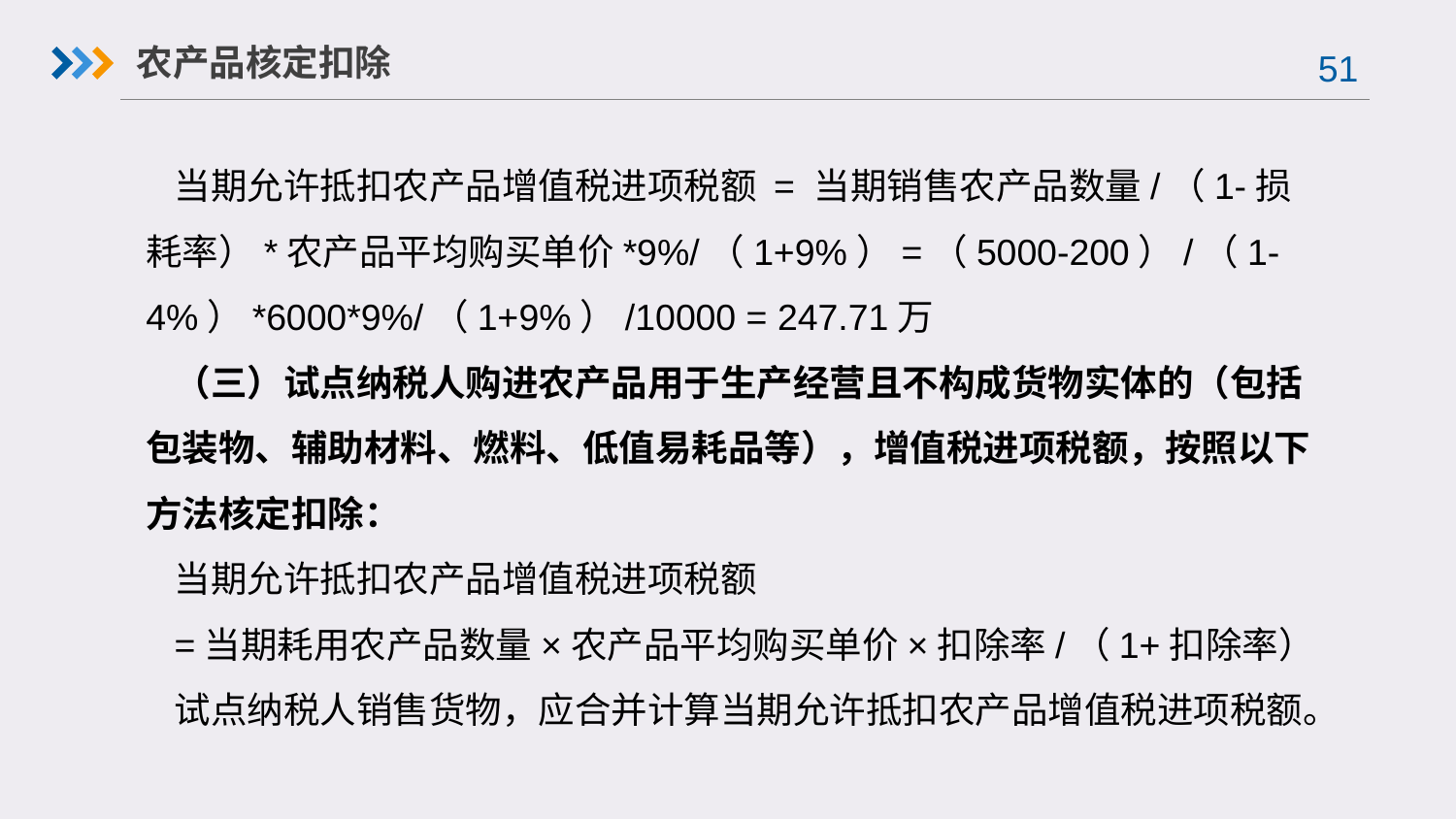

农产品核定扣除
当期允许抵扣农产品增值税进项税额 = 当期销售农产品数量/（1-损耗率）*农产品平均购买单价*9%/（1+9%）=（5000-200）/（1-4%）*6000*9%/（1+9%）/10000 = 247.71万
（三）试点纳税人购进农产品用于生产经营且不构成货物实体的（包括包装物、辅助材料、燃料、低值易耗品等），增值税进项税额，按照以下方法核定扣除：
当期允许抵扣农产品增值税进项税额
=当期耗用农产品数量×农产品平均购买单价×扣除率/（1+扣除率）
试点纳税人销售货物，应合并计算当期允许抵扣农产品增值税进项税额。